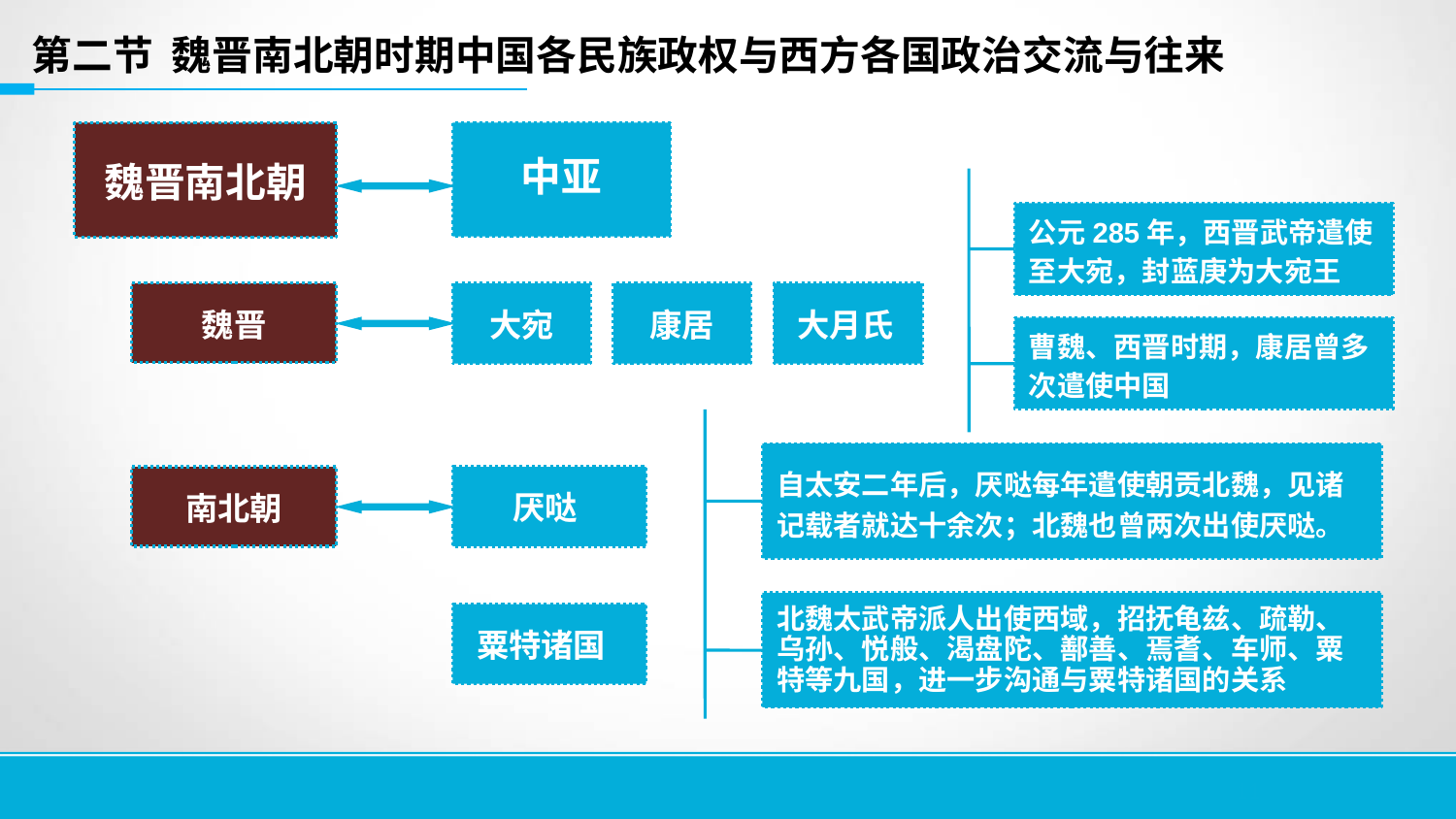

第二节  魏晋南北朝时期中国各民族政权与西方各国政治交流与往来

魏晋南北朝
中亚

公元285年，西晋武帝遣使至大宛，封蓝庚为大宛王

魏晋
大宛
康居
大月氏

曹魏、西晋时期，康居曾多次遣使中国

自太安二年后，厌哒每年遣使朝贡北魏，见诸记载者就达十余次；北魏也曾两次出使厌哒。
南北朝
厌哒

北魏太武帝派人出使西域，招抚龟兹、疏勒、乌孙、悦般、渴盘陀、鄯善、焉耆、车师、粟特等九国，进一步沟通与粟特诸国的关系
粟特诸国

11